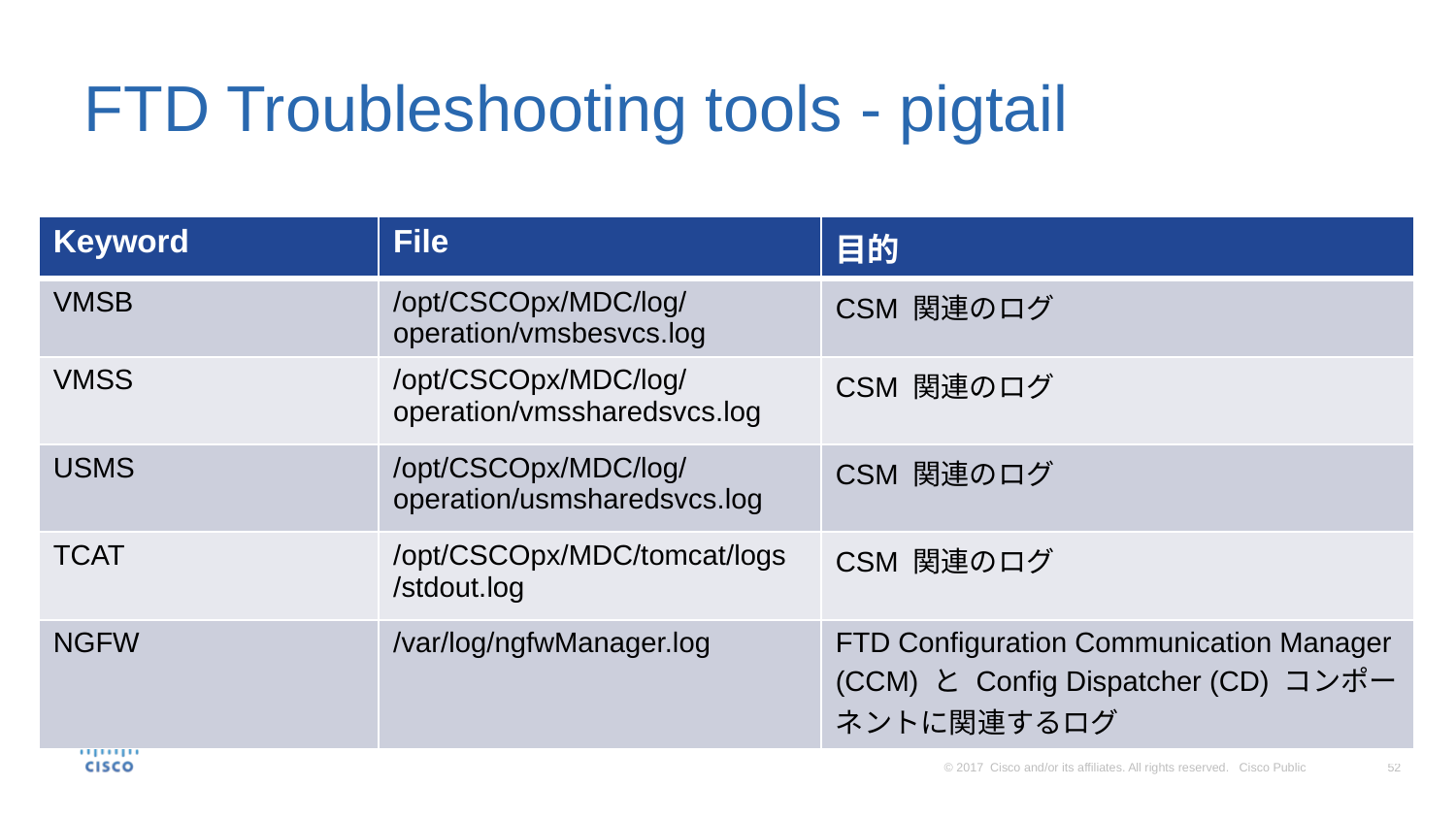

# FTD Troubleshooting tools - pigtail

| Keyword | File | 目的 |
| --- | --- | --- |
| VMSB | /opt/CSCOpx/MDC/log/operation/vmsbesvcs.log | CSM 関連のログ |
| VMSS | /opt/CSCOpx/MDC/log/operation/vmssharedsvcs.log | CSM 関連のログ |
| USMS | /opt/CSCOpx/MDC/log/operation/usmsharedsvcs.log | CSM 関連のログ |
| TCAT | /opt/CSCOpx/MDC/tomcat/logs /stdout.log | CSM 関連のログ |
| NGFW | /var/log/ngfwManager.log | FTD Configuration Communication Manager (CCM) と Config Dispatcher (CD) コンポーネントに関連するログ |